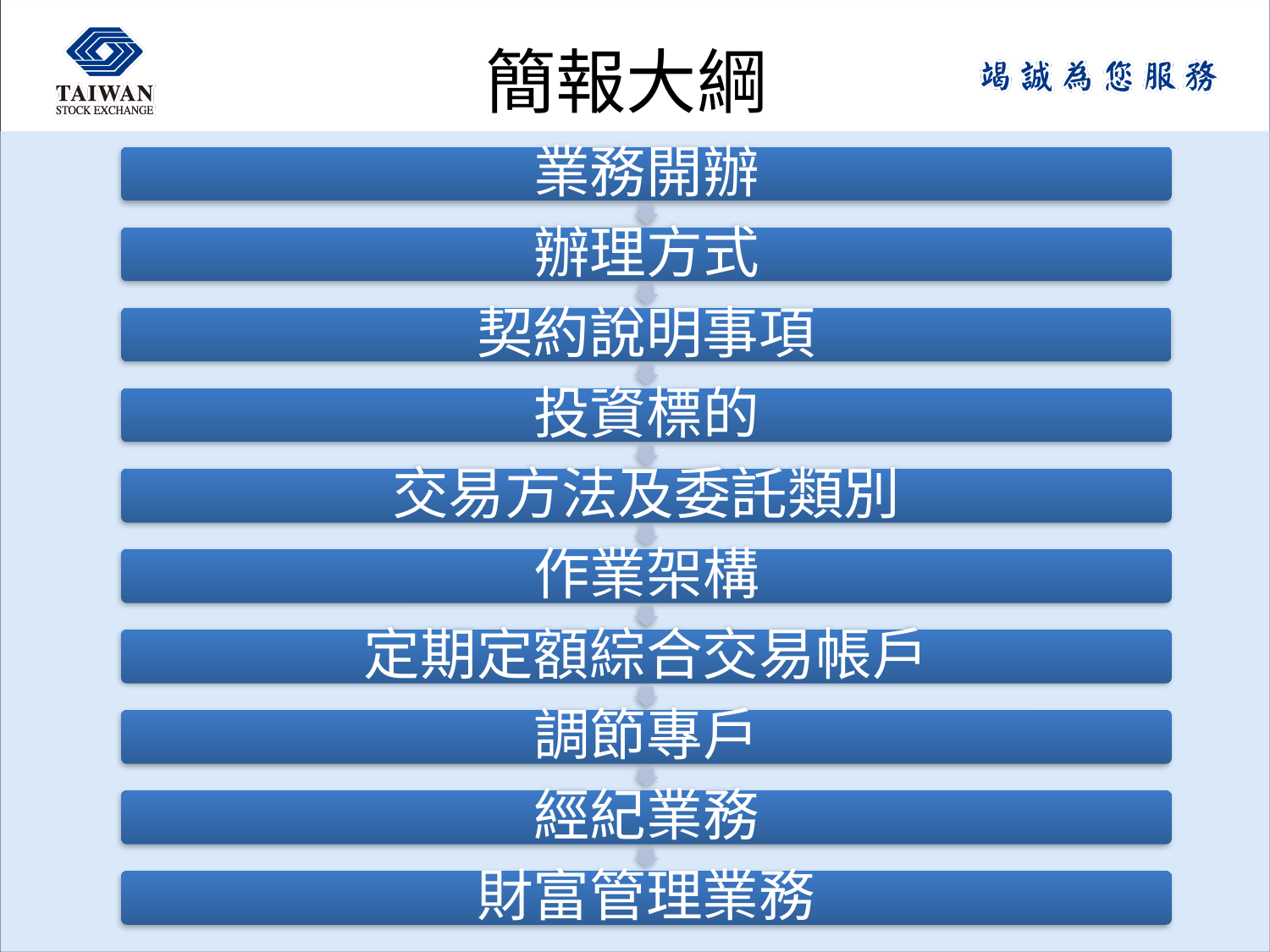

# 簡報大綱
業務開辦

辦理方式

契約說明事項

投資標的

交易方法及委託類別

作業架構

定期定額綜合交易帳戶

調節專戶

經紀業務

財富管理業務